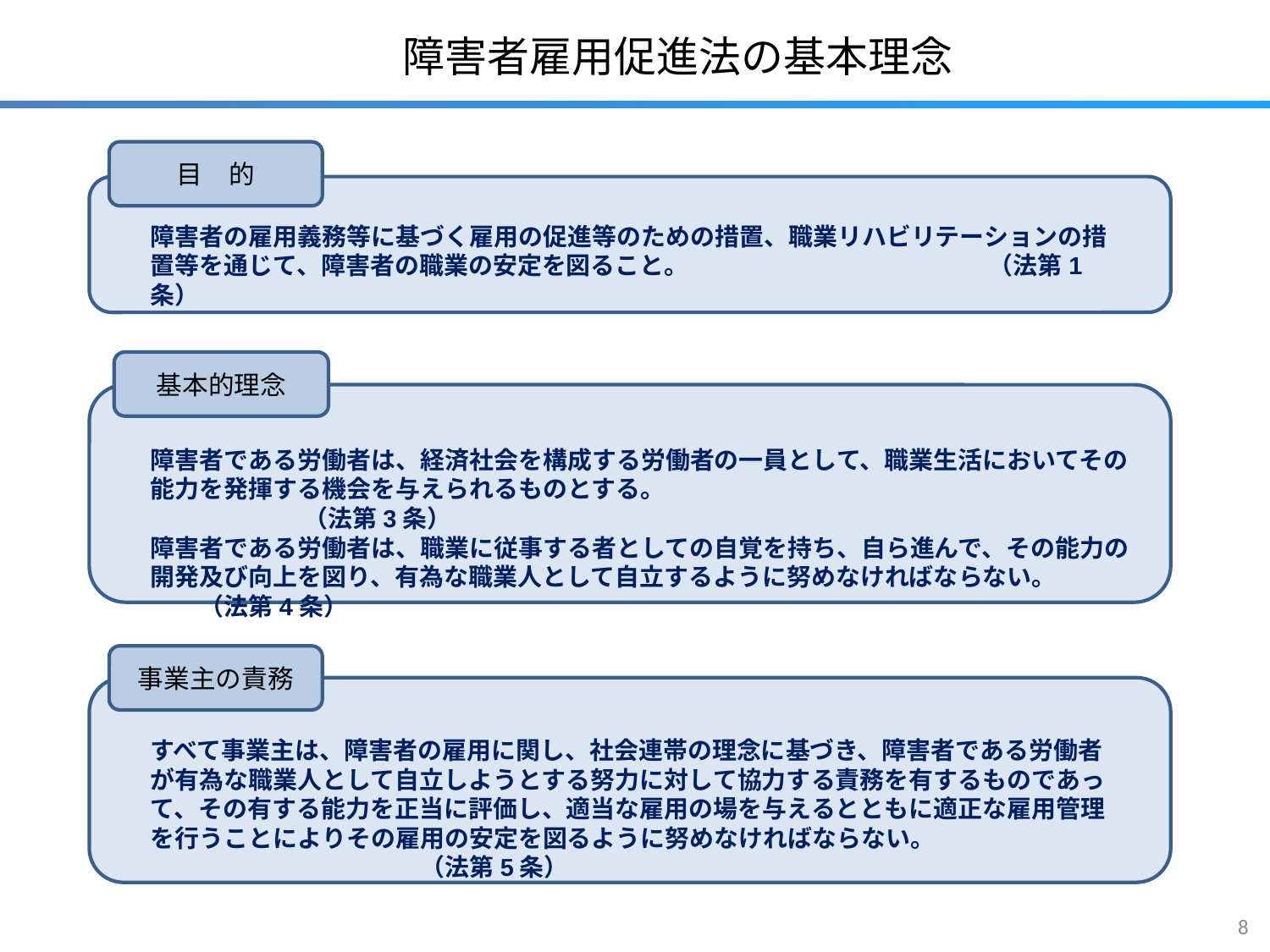

障害者雇用促進法の基本理念

目　的

障害者の雇用義務等に基づく雇用の促進等のための措置、職業リハビリテーションの措置等を通じて、障害者の職業の安定を図ること。                                                  　（法第1条）
基本的理念

障害者である労働者は、経済社会を構成する労働者の一員として、職業生活においてその能力を発揮する機会を与えられるものとする。　　　　　　　　　　　　　　　　　　　　　　　　　 （法第3条）
障害者である労働者は、職業に従事する者としての自覚を持ち、自ら進んで、その能力の開発及び向上を図り、有為な職業人として自立するように努めなければならない。　　　　　（法第4条）
事業主の責務

すべて事業主は、障害者の雇用に関し、社会連帯の理念に基づき、障害者である労働者が有為な職業人として自立しようとする努力に対して協力する責務を有するものであって、その有する能力を正当に評価し、適当な雇用の場を与えるとともに適正な雇用管理を行うことによりその雇用の安定を図るように努めなければならない。　　　　　　　　　　　　　　　　　　（法第5条）
8